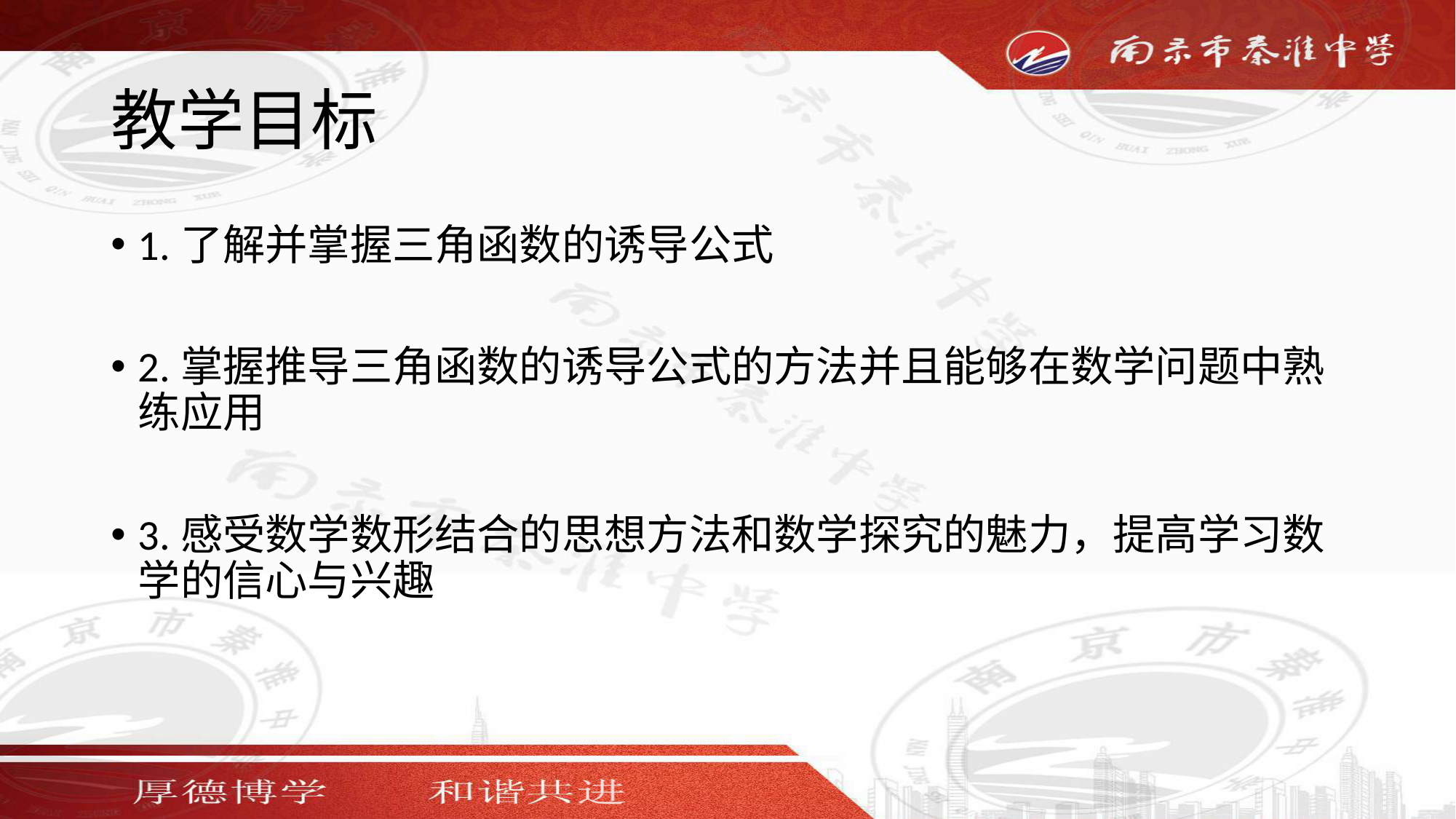

# 教学目标
1.了解并掌握三角函数的诱导公式

2.掌握推导三角函数的诱导公式的方法并且能够在数学问题中熟练应用

3.感受数学数形结合的思想方法和数学探究的魅力，提高学习数学的信心与兴趣